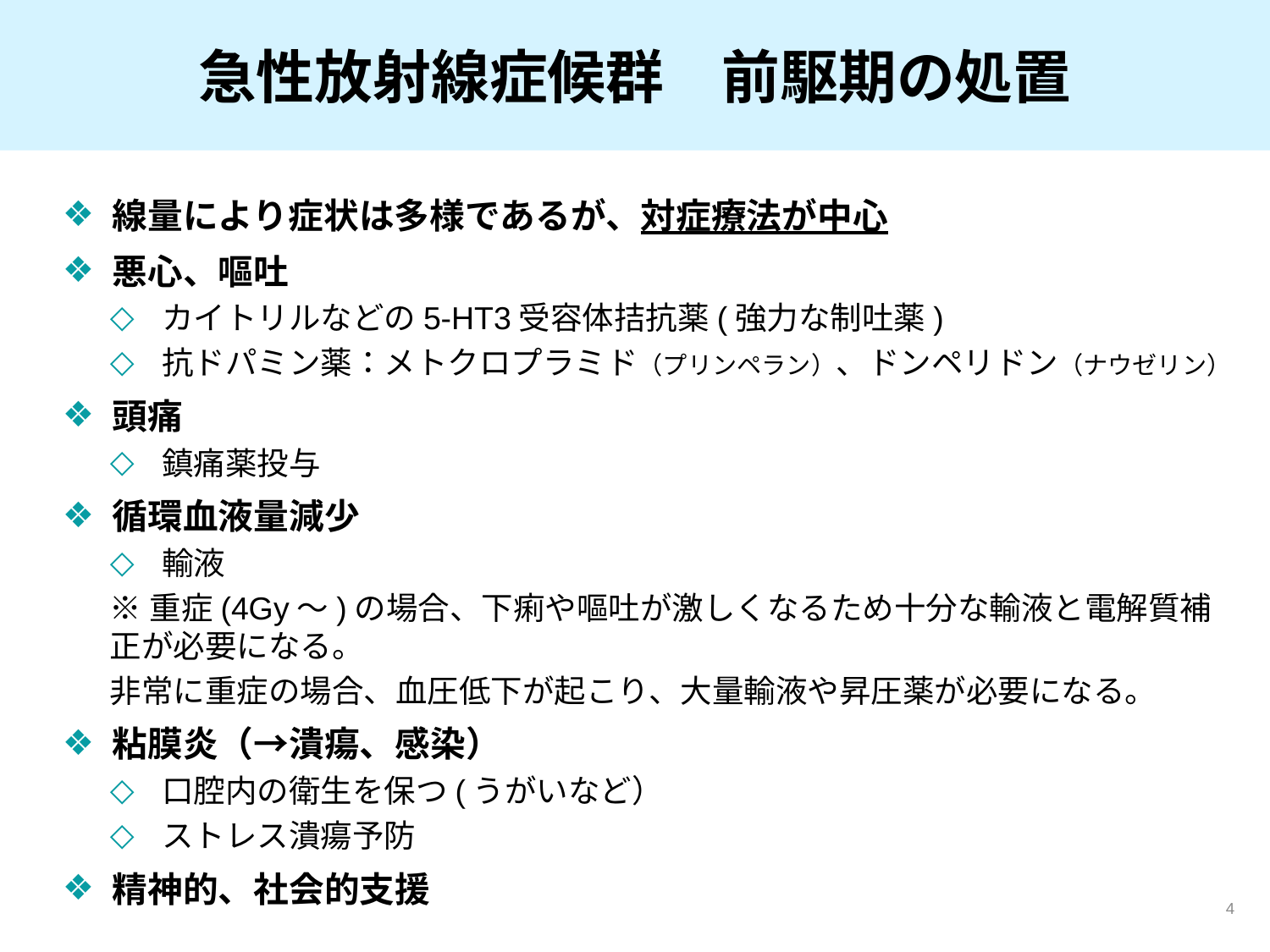

# 急性放射線症候群　前駆期の処置
線量により症状は多様であるが、対症療法が中心
悪心、嘔吐
カイトリルなどの5-HT3受容体拮抗薬(強力な制吐薬)
抗ドパミン薬：メトクロプラミド（プリンペラン）、ドンペリドン（ナウゼリン）
頭痛
鎮痛薬投与
循環血液量減少
輸液
※重症(4Gy～)の場合、下痢や嘔吐が激しくなるため十分な輸液と電解質補正が必要になる。
非常に重症の場合、血圧低下が起こり、大量輸液や昇圧薬が必要になる。
粘膜炎（→潰瘍、感染）
口腔内の衛生を保つ(うがいなど）
ストレス潰瘍予防
精神的、社会的支援
4